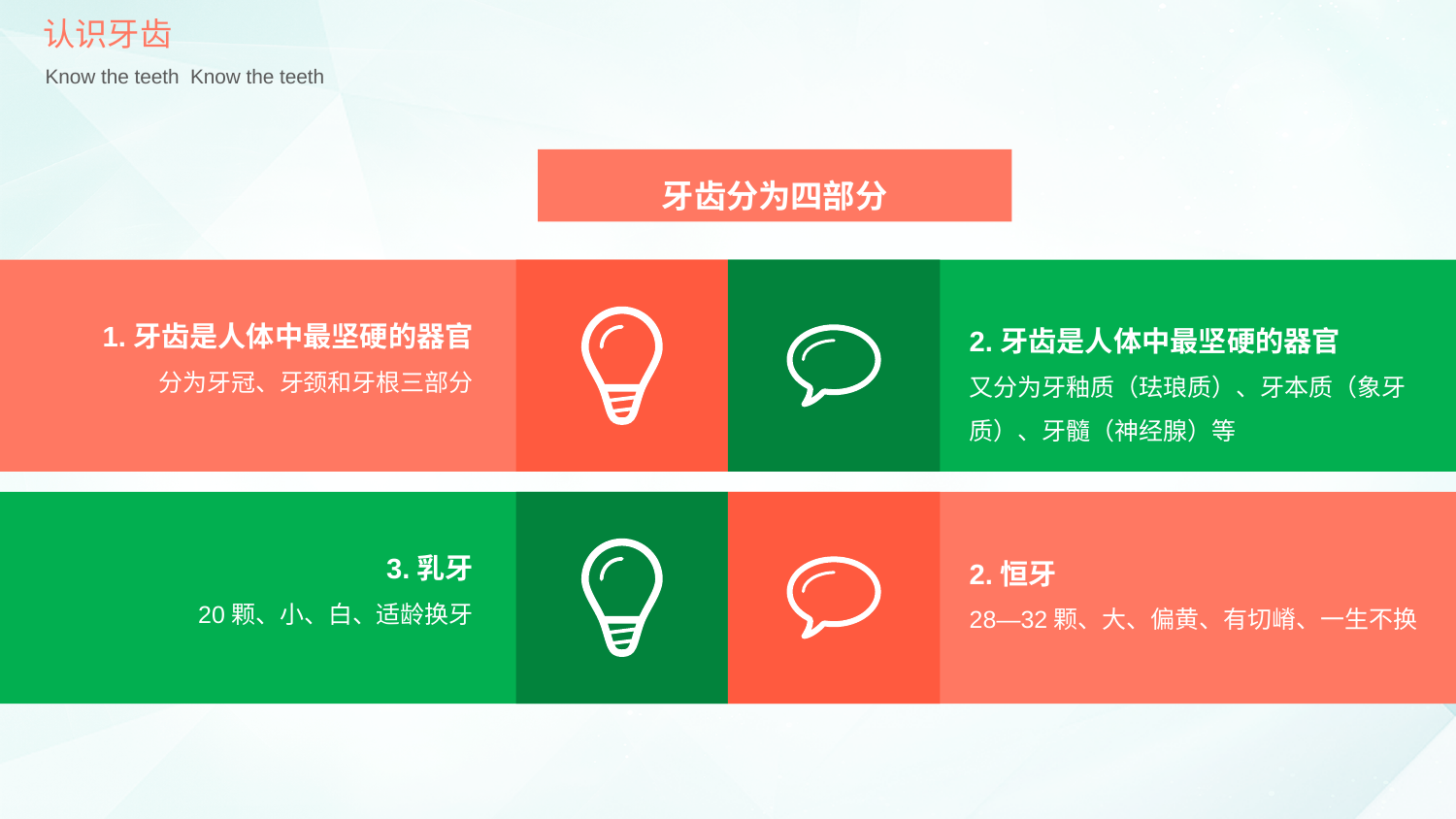

认识牙齿
Know the teeth  Know the teeth
牙齿分为四部分

1.牙齿是人体中最坚硬的器官
分为牙冠、牙颈和牙根三部分

2.牙齿是人体中最坚硬的器官
又分为牙釉质（珐琅质）、牙本质（象牙质）、牙髓（神经腺）等

3.乳牙
20颗、小、白、适龄换牙

2.恒牙
28—32颗、大、偏黄、有切嵴、一生不换